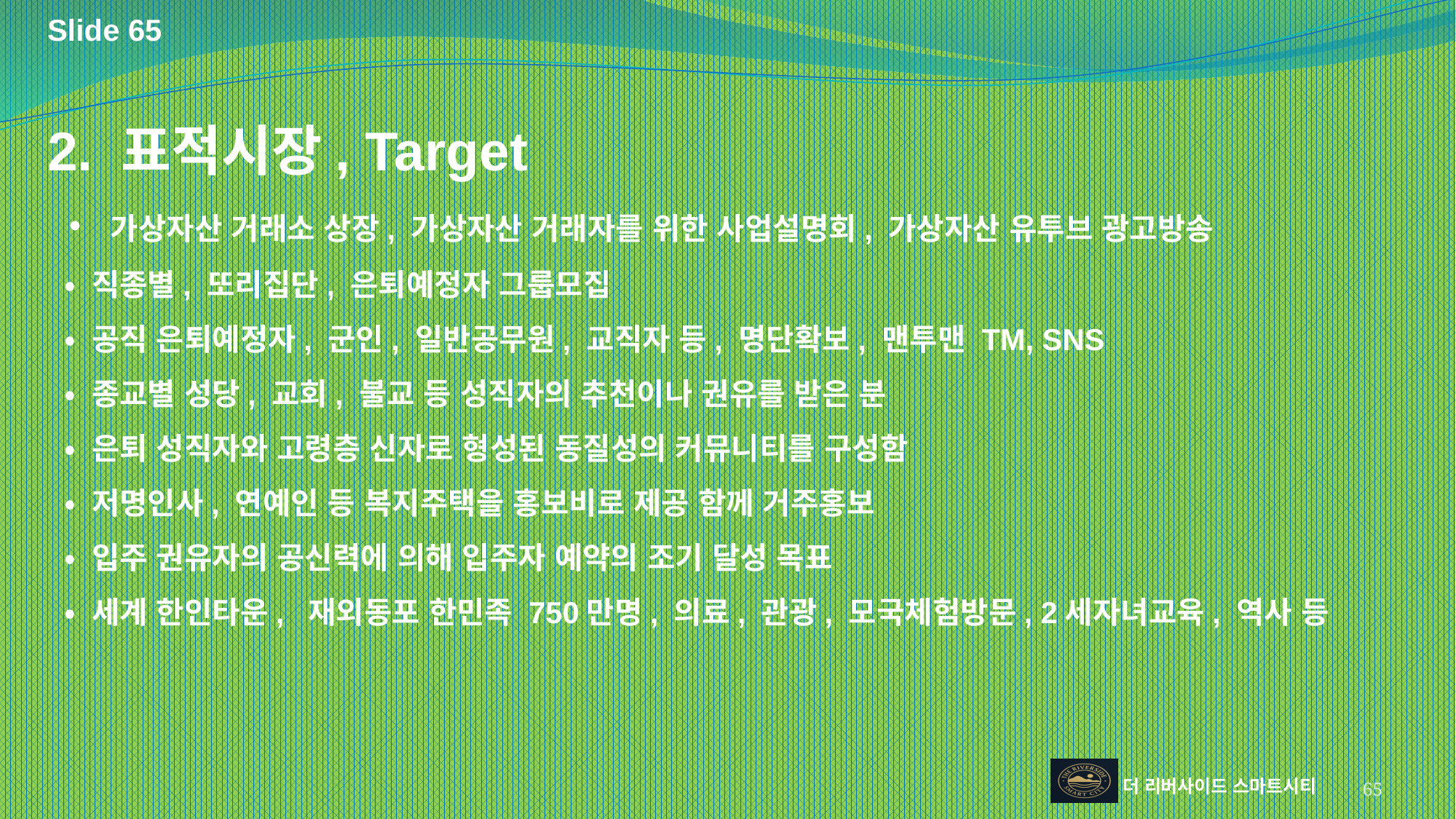

Slide 65
2. 표적시장, Target
  • 가상자산 거래소 상장, 가상자산 거래자를 위한 사업설명회, 가상자산 유투브 광고방송
  • 직종별, 또리집단, 은퇴예정자 그룹모집
  • 공직 은퇴예정자, 군인, 일반공무원, 교직자 등, 명단확보, 맨투맨 TM, SNS
  • 종교별 성당, 교회, 불교 등 성직자의 추천이나 권유를 받은 분
  • 은퇴 성직자와 고령층 신자로 형성된 동질성의 커뮤니티를 구성함
  • 저명인사, 연예인 등 복지주택을 홍보비로 제공 함께 거주홍보
  • 입주 권유자의 공신력에 의해 입주자 예약의 조기 달성 목표
  • 세계 한인타운,  재외동포 한민족 750만명, 의료, 관광, 모국체험방문, 2세자녀교육, 역사 등

65